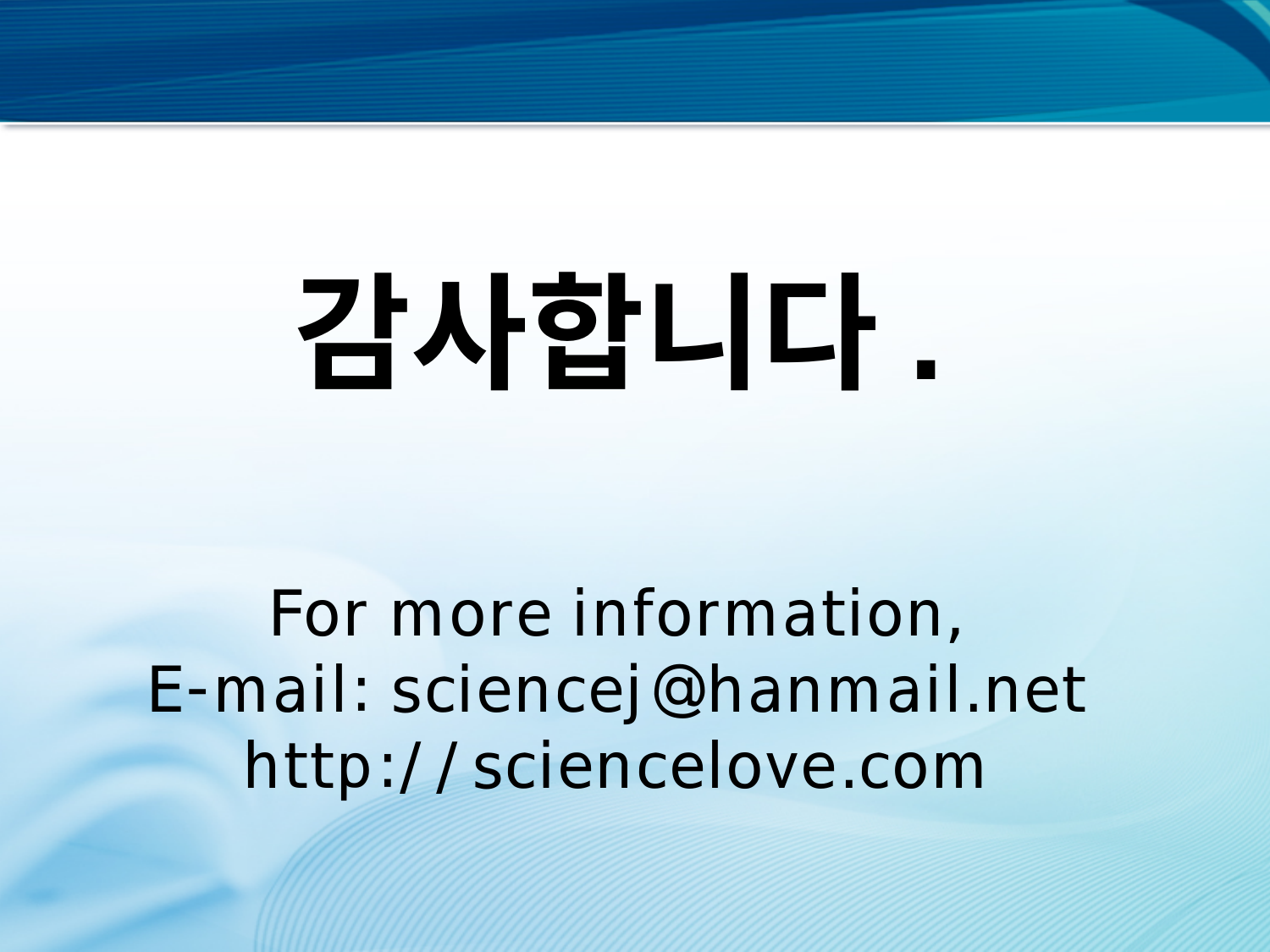

감사합니다.
For more information,
E-mail: sciencej@hanmail.net
http://sciencelove.com